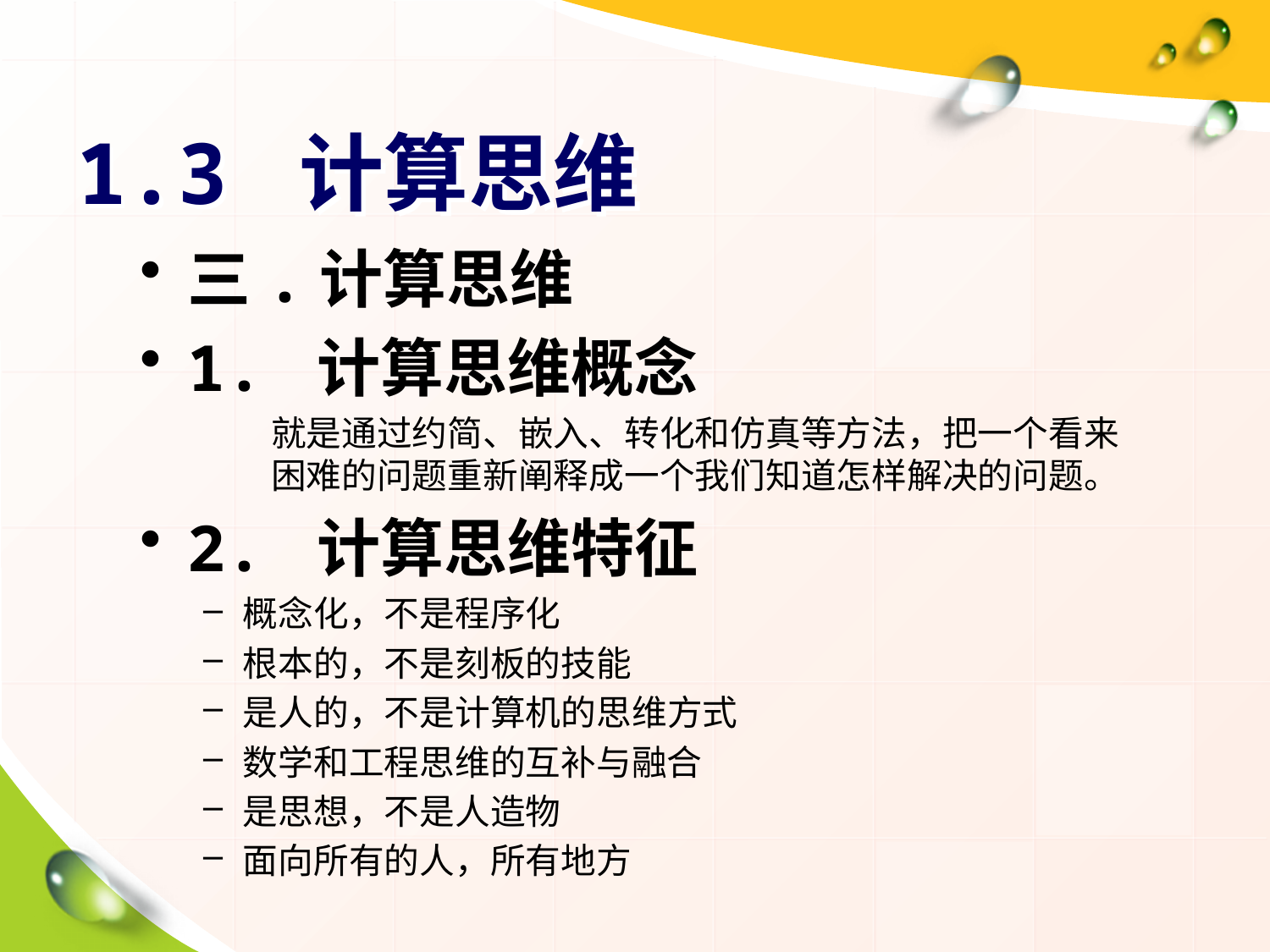

# 1.3 计算思维
三.计算思维
1. 计算思维概念
就是通过约简、嵌入、转化和仿真等方法，把一个看来困难的问题重新阐释成一个我们知道怎样解决的问题。
2. 计算思维特征
概念化，不是程序化
根本的，不是刻板的技能
是人的，不是计算机的思维方式
数学和工程思维的互补与融合
是思想，不是人造物
面向所有的人，所有地方